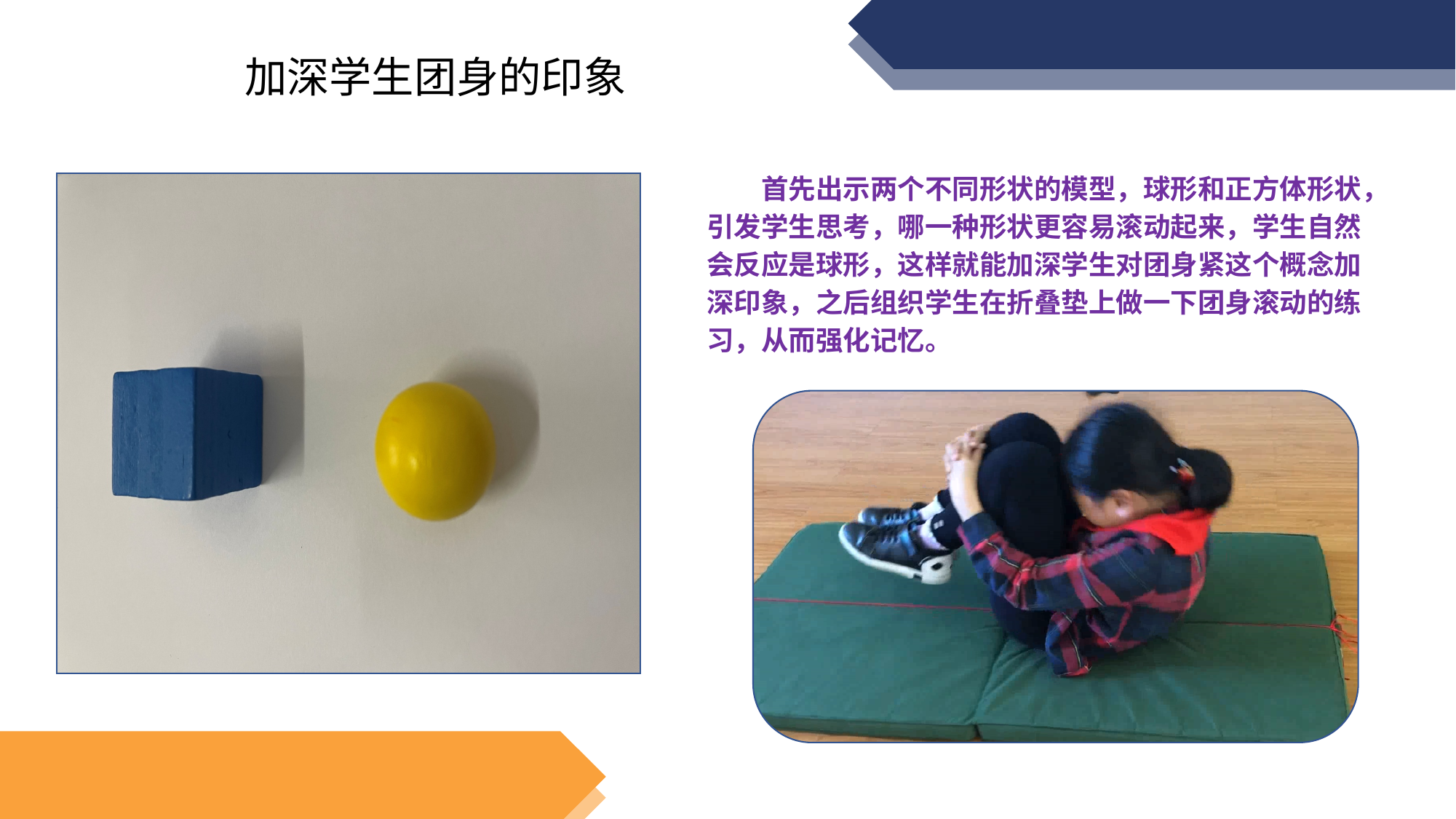

01   加深学生团身的印象
首先出示两个不同形状的模型，球形和正方体形状，引发学生思考，哪一种形状更容易滚动起来，学生自然会反应是球形，这样就能加深学生对团身紧这个概念加深印象，之后组织学生在折叠垫上做一下团身滚动的练习，从而强化记忆。